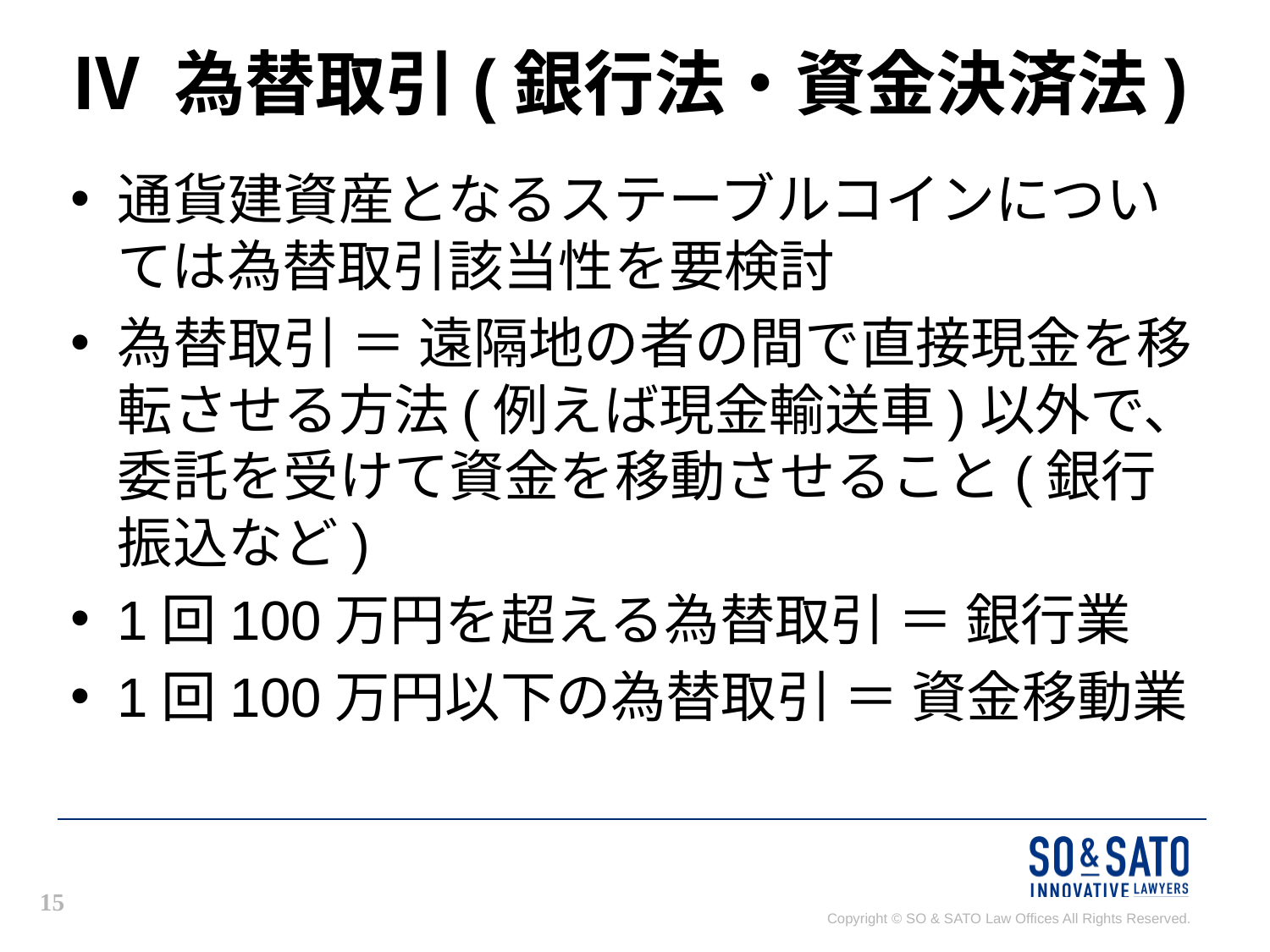

# Ⅳ 為替取引(銀行法・資金決済法)
通貨建資産となるステーブルコインについては為替取引該当性を要検討
為替取引 ＝ 遠隔地の者の間で直接現金を移転させる方法(例えば現金輸送車)以外で、委託を受けて資金を移動させること(銀行振込など)
1回100万円を超える為替取引 ＝ 銀行業
1回100万円以下の為替取引 ＝ 資金移動業

15